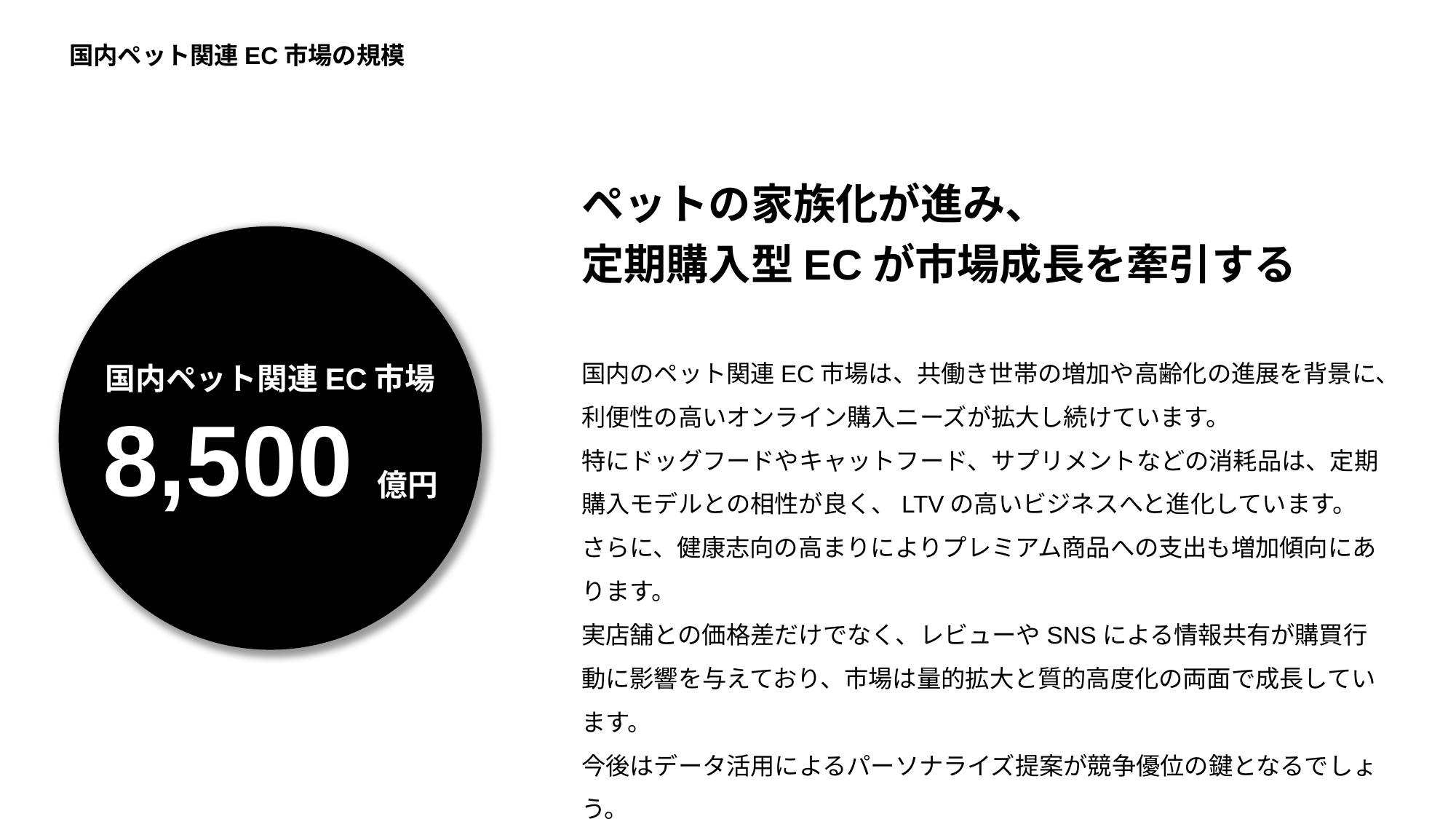

国内ペット関連EC市場の規模
ペットの家族化が進み、
定期購入型ECが市場成長を牽引する
国内のペット関連EC市場は、共働き世帯の増加や高齢化の進展を背景に、利便性の高いオンライン購入ニーズが拡大し続けています。
特にドッグフードやキャットフード、サプリメントなどの消耗品は、定期購入モデルとの相性が良く、LTVの高いビジネスへと進化しています。
さらに、健康志向の高まりによりプレミアム商品への支出も増加傾向にあります。
実店舗との価格差だけでなく、レビューやSNSによる情報共有が購買行動に影響を与えており、市場は量的拡大と質的高度化の両面で成長しています。
今後はデータ活用によるパーソナライズ提案が競争優位の鍵となるでしょう。
国内ペット関連EC市場
8,500億円